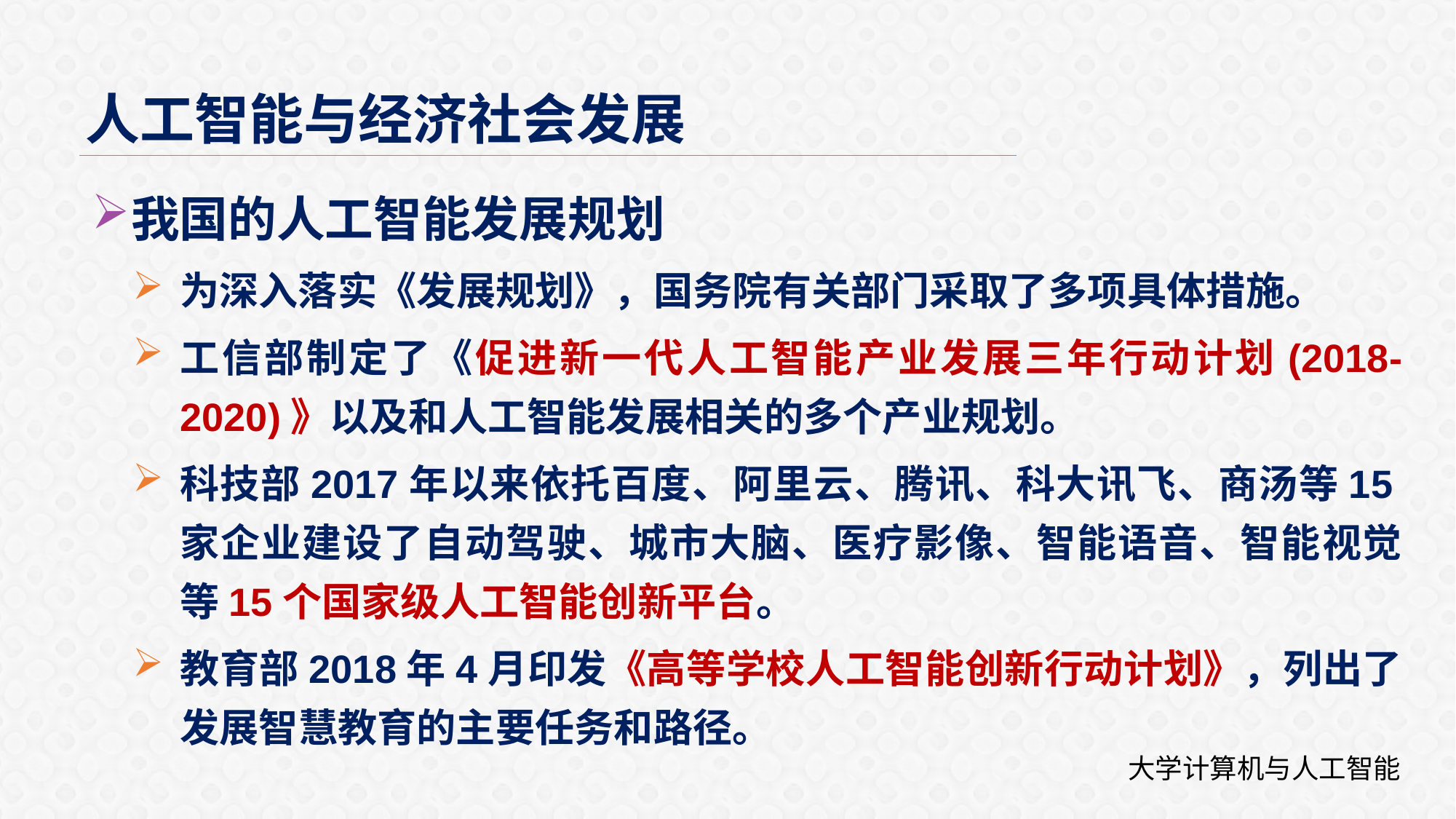

人工智能与经济社会发展
我国的人工智能发展规划
为深入落实《发展规划》，国务院有关部门采取了多项具体措施。
工信部制定了《促进新一代人工智能产业发展三年行动计划(2018-2020)》以及和人工智能发展相关的多个产业规划。
科技部2017年以来依托百度、阿里云、腾讯、科大讯飞、商汤等15家企业建设了自动驾驶、城市大脑、医疗影像、智能语音、智能视觉等15个国家级人工智能创新平台。
教育部2018年4月印发《高等学校人工智能创新行动计划》，列出了发展智慧教育的主要任务和路径。